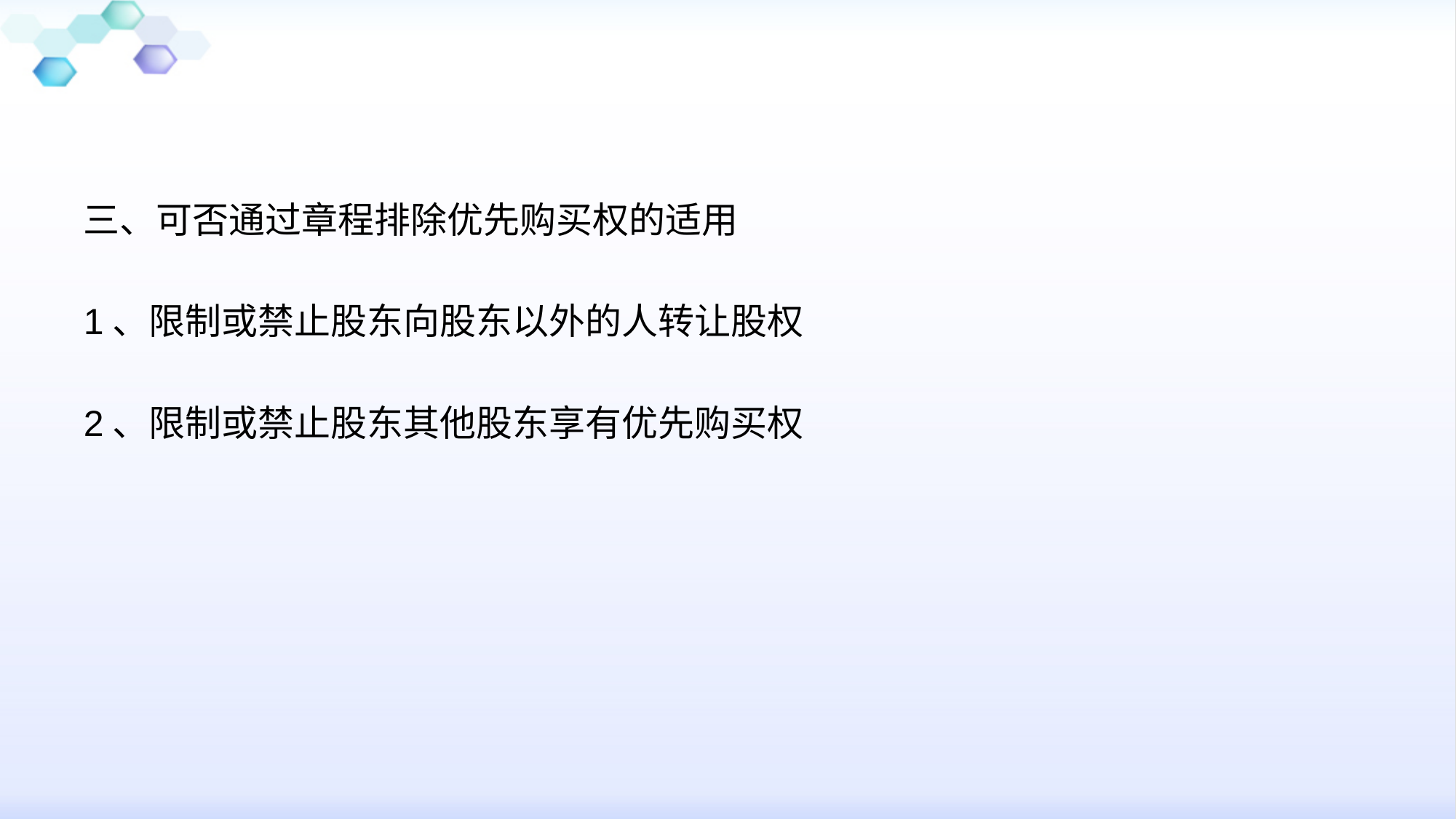

三、可否通过章程排除优先购买权的适用

1、限制或禁止股东向股东以外的人转让股权

2、限制或禁止股东其他股东享有优先购买权